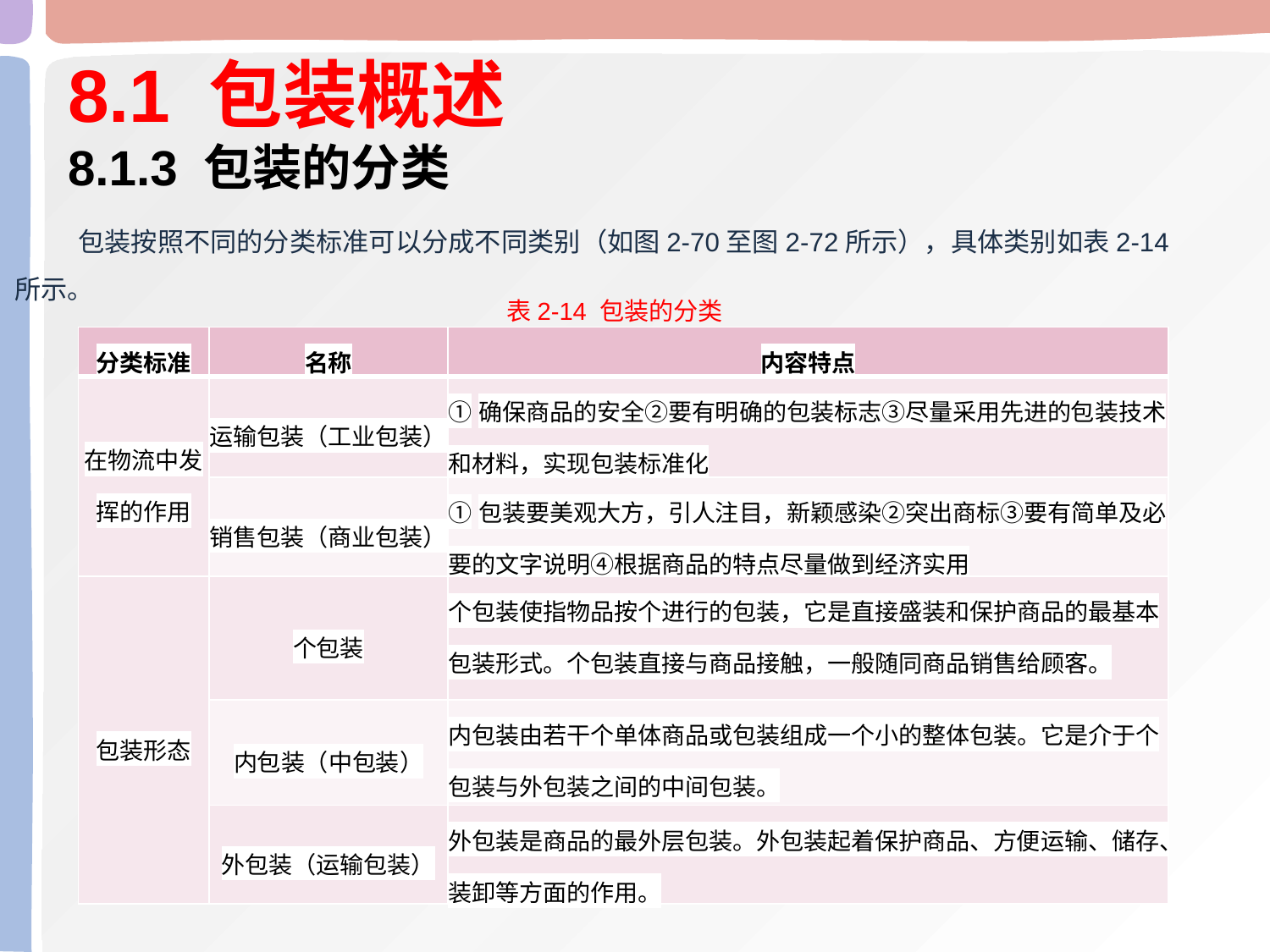

# 8.1 包装概述 8.1.3 包装的分类
包装按照不同的分类标准可以分成不同类别（如图2-70至图2-72所示），具体类别如表2-14所示。
表2-14 包装的分类
| 分类标准 | 名称 | 内容特点 |
| --- | --- | --- |
| 在物流中发挥的作用 | 运输包装（工业包装） | ①确保商品的安全②要有明确的包装标志③尽量采用先进的包装技术和材料，实现包装标准化 |
|  | 销售包装（商业包装） | ①包装要美观大方，引人注目，新颖感染②突出商标③要有简单及必要的文字说明④根据商品的特点尽量做到经济实用 |
| 包装形态 | 个包装 | 个包装使指物品按个进行的包装，它是直接盛装和保护商品的最基本包装形式。个包装直接与商品接触，一般随同商品销售给顾客。 |
|  | 内包装（中包装） | 内包装由若干个单体商品或包装组成一个小的整体包装。它是介于个包装与外包装之间的中间包装。 |
|  | 外包装（运输包装） | 外包装是商品的最外层包装。外包装起着保护商品、方便运输、储存、装卸等方面的作用。 |